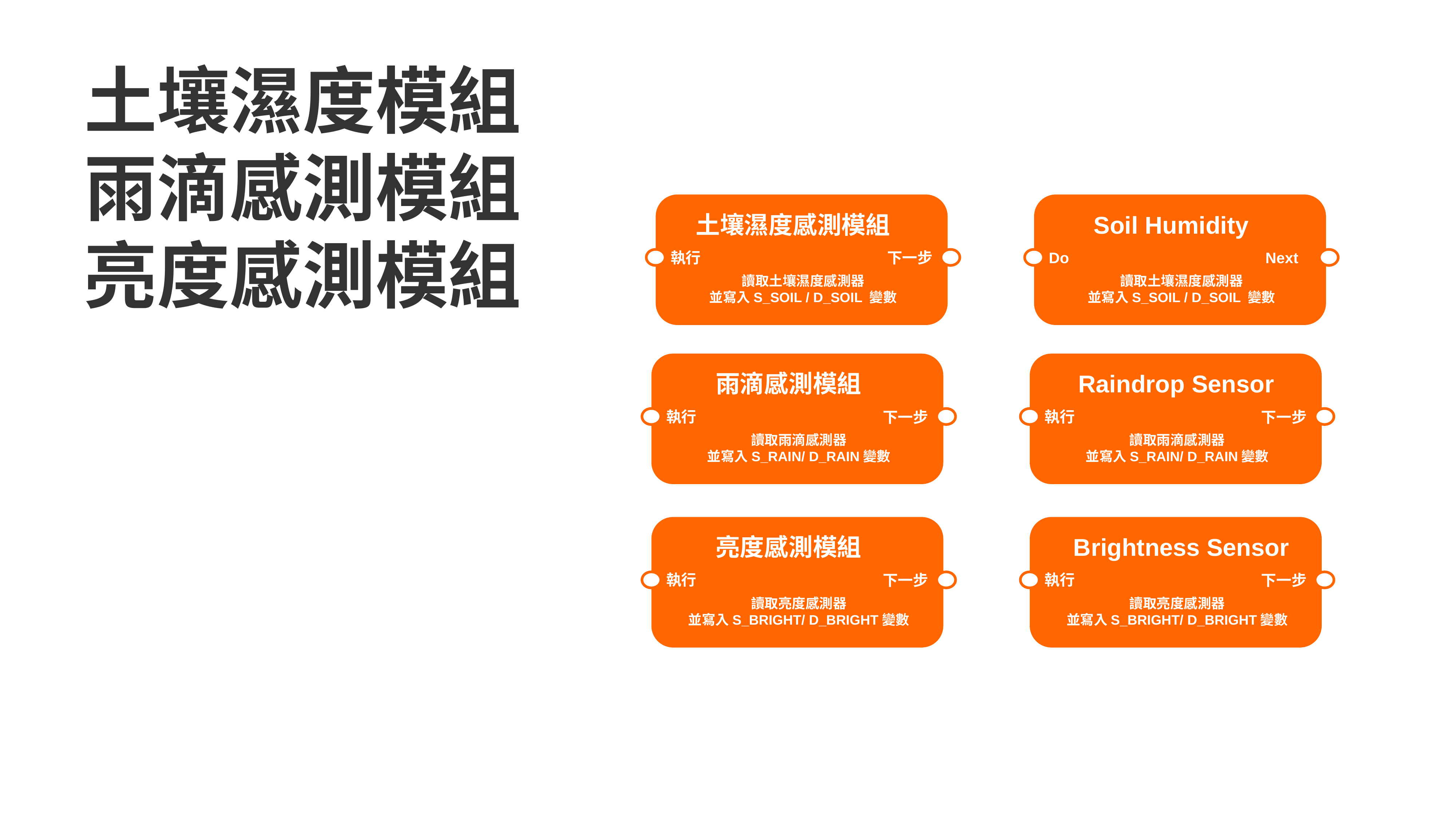

# 土壤濕度模組 雨滴感測模組 亮度感測模組

土壤濕度感測模組
執行
下一步

讀取土壤濕度感測器
並寫入S_SOIL / D_SOIL 變數

Soil Humidity
Do
Next

讀取土壤濕度感測器
並寫入S_SOIL / D_SOIL 變數

雨滴感測模組
執行
下一步

讀取雨滴感測器
並寫入S_RAIN/ D_RAIN變數

Raindrop Sensor
執行
下一步

讀取雨滴感測器
並寫入S_RAIN/ D_RAIN變數

亮度感測模組
執行
下一步

讀取亮度感測器
並寫入S_BRIGHT/ D_BRIGHT變數

Brightness Sensor
執行
下一步

讀取亮度感測器
並寫入S_BRIGHT/ D_BRIGHT變數